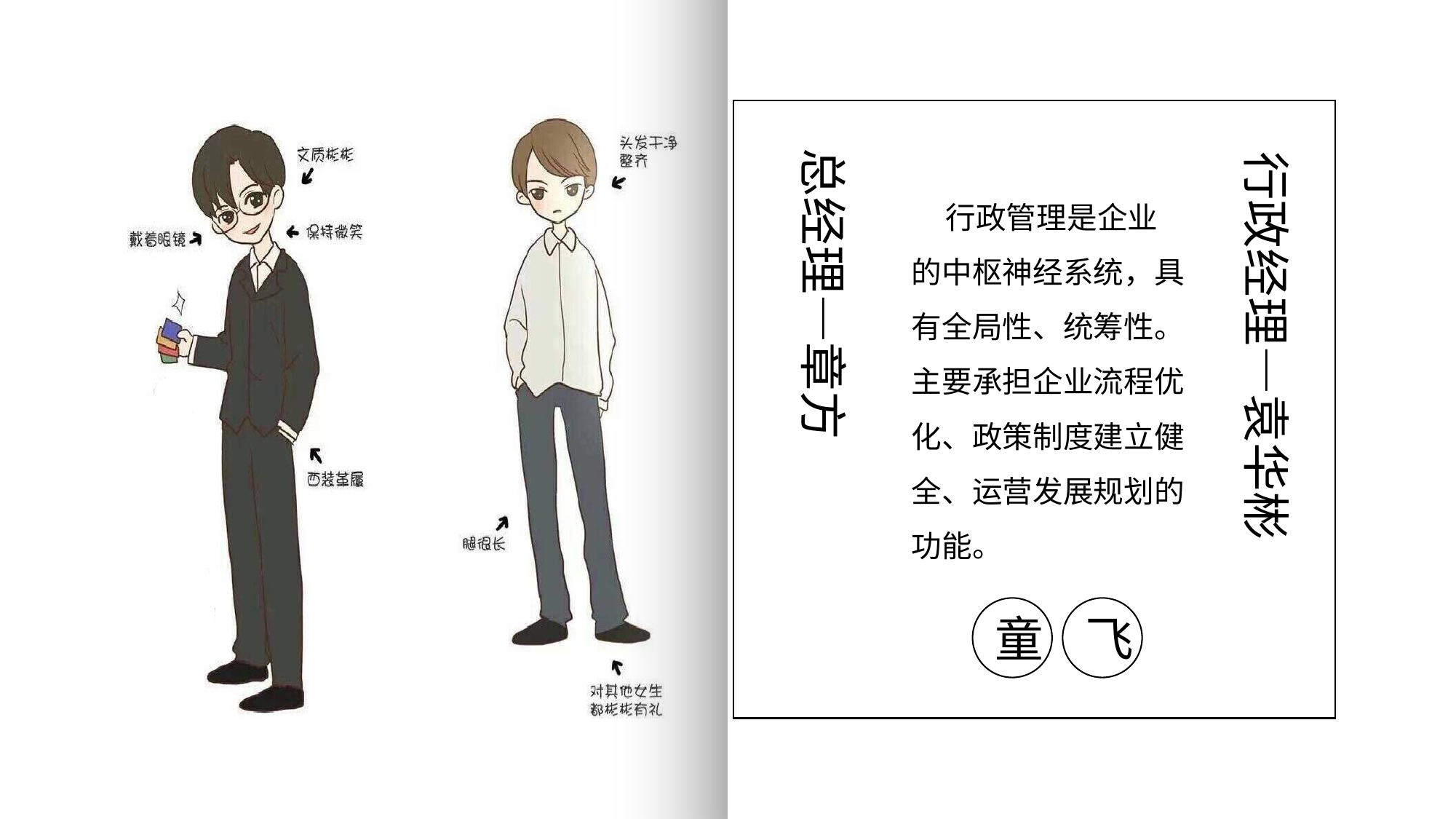

总经理—章方
行政经理—袁华彬
    行政管理是企业的中枢神经系统，具有全局性、统筹性。主要承担企业流程优化、政策制度建立健全、运营发展规划的功能。
童
飞